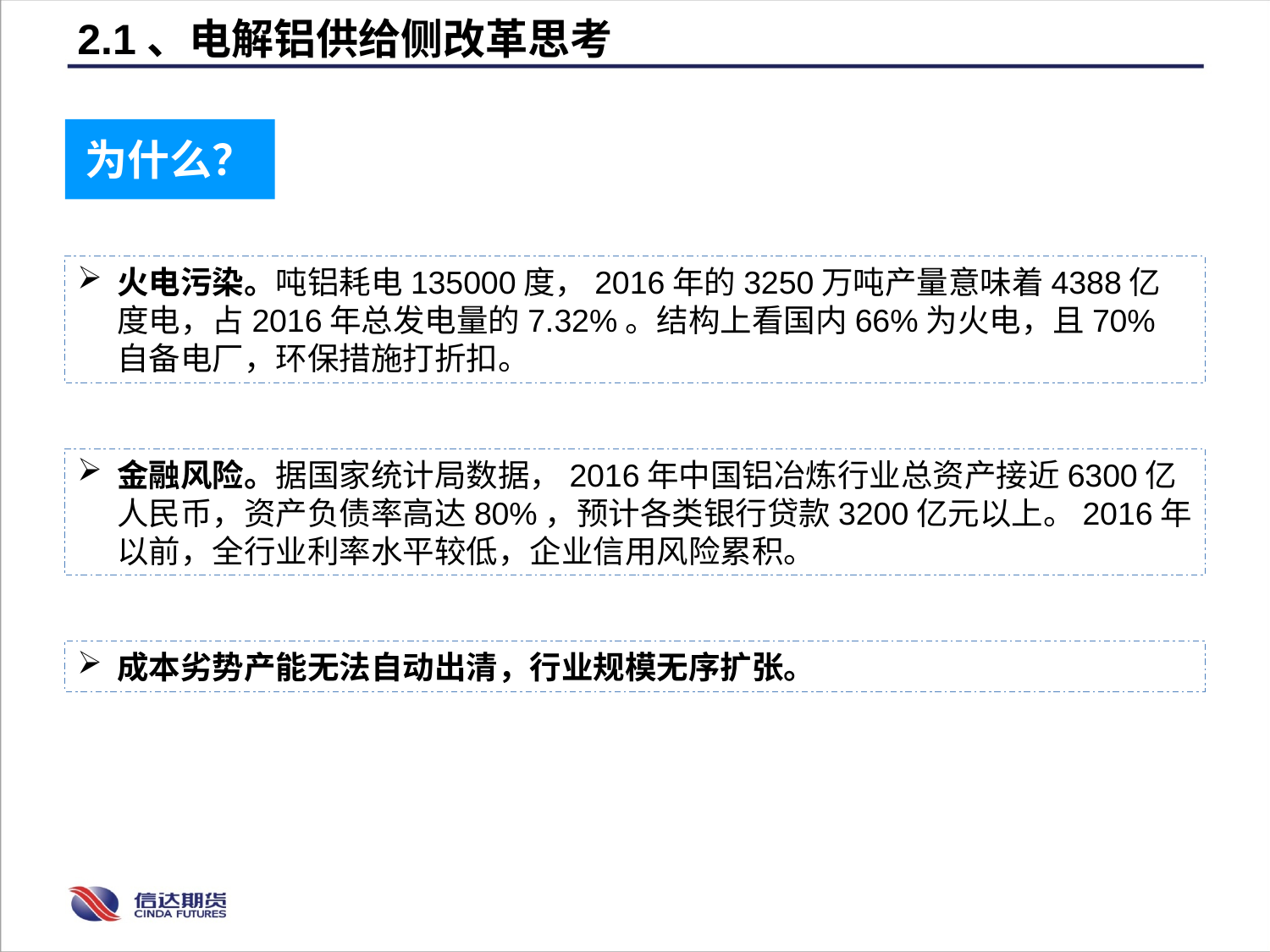

2.1、电解铝供给侧改革思考

为什么？
火电污染。吨铝耗电135000度，2016年的3250万吨产量意味着4388亿度电，占2016年总发电量的7.32%。结构上看国内66%为火电，且70%自备电厂，环保措施打折扣。
金融风险。据国家统计局数据，2016年中国铝冶炼行业总资产接近6300亿人民币，资产负债率高达80%，预计各类银行贷款3200亿元以上。2016年以前，全行业利率水平较低，企业信用风险累积。
成本劣势产能无法自动出清，行业规模无序扩张。